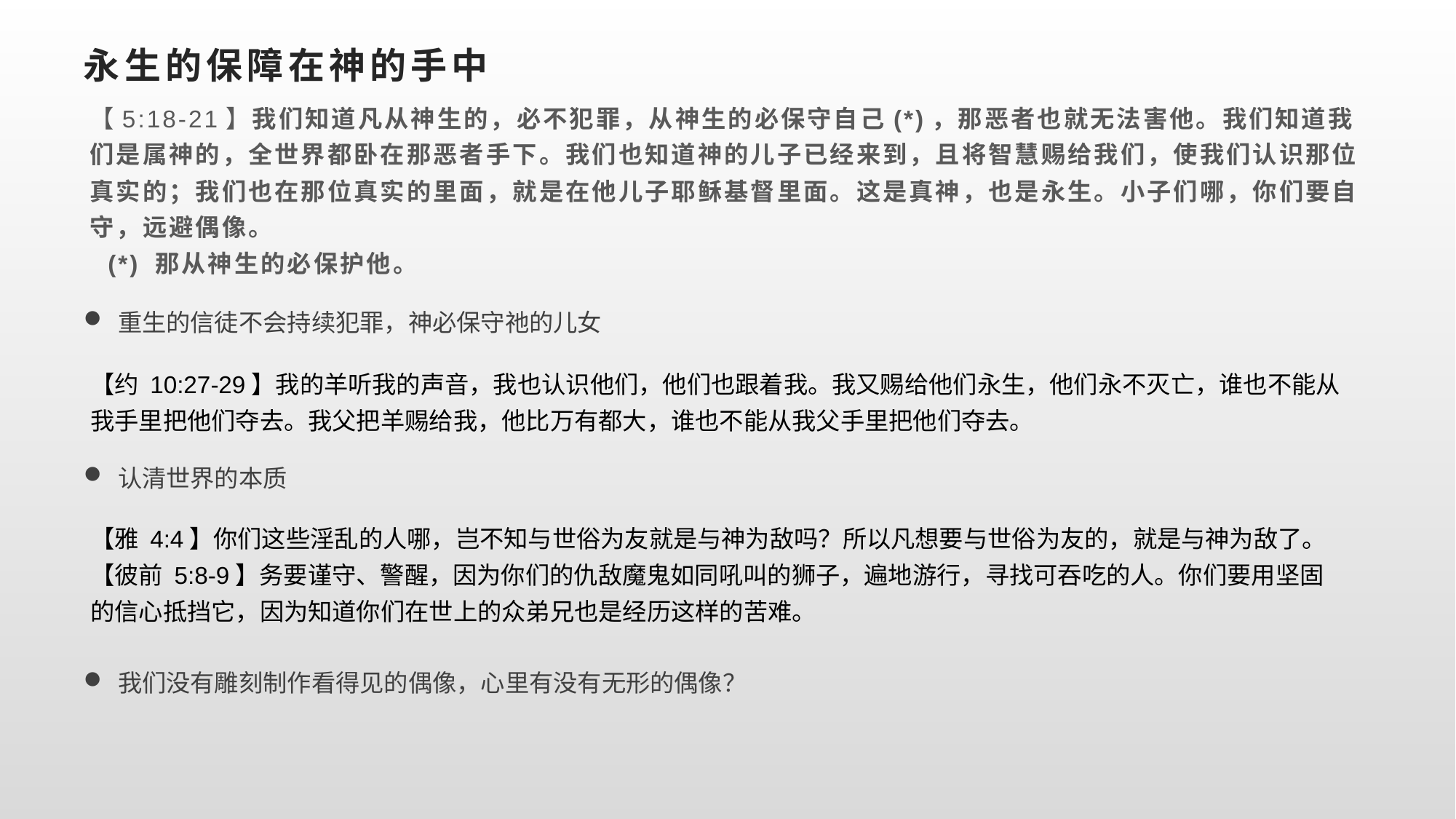

# 永生的保障在神的手中
【5:18-21】我们知道凡从神生的，必不犯罪，从神生的必保守自己(*)，那恶者也就无法害他。我们知道我们是属神的，全世界都卧在那恶者手下。我们也知道神的儿子已经来到，且将智慧赐给我们，使我们认识那位真实的；我们也在那位真实的里面，就是在他儿子耶稣基督里面。这是真神，也是永生。小子们哪，你们要自守，远避偶像。
  (*) 那从神生的必保护他。
重生的信徒不会持续犯罪，神必保守祂的儿女
【约 10:27-29】我的羊听我的声音，我也认识他们，他们也跟着我。我又赐给他们永生，他们永不灭亡，谁也不能从我手里把他们夺去。我父把羊赐给我，他比万有都大，谁也不能从我父手里把他们夺去。

认清世界的本质
【雅 4:4】你们这些淫乱的人哪，岂不知与世俗为友就是与神为敌吗？所以凡想要与世俗为友的，就是与神为敌了。
【彼前 5:8-9】务要谨守、警醒，因为你们的仇敌魔鬼如同吼叫的狮子，遍地游行，寻找可吞吃的人。你们要用坚固的信心抵挡它，因为知道你们在世上的众弟兄也是经历这样的苦难。
我们没有雕刻制作看得见的偶像，心里有没有无形的偶像？